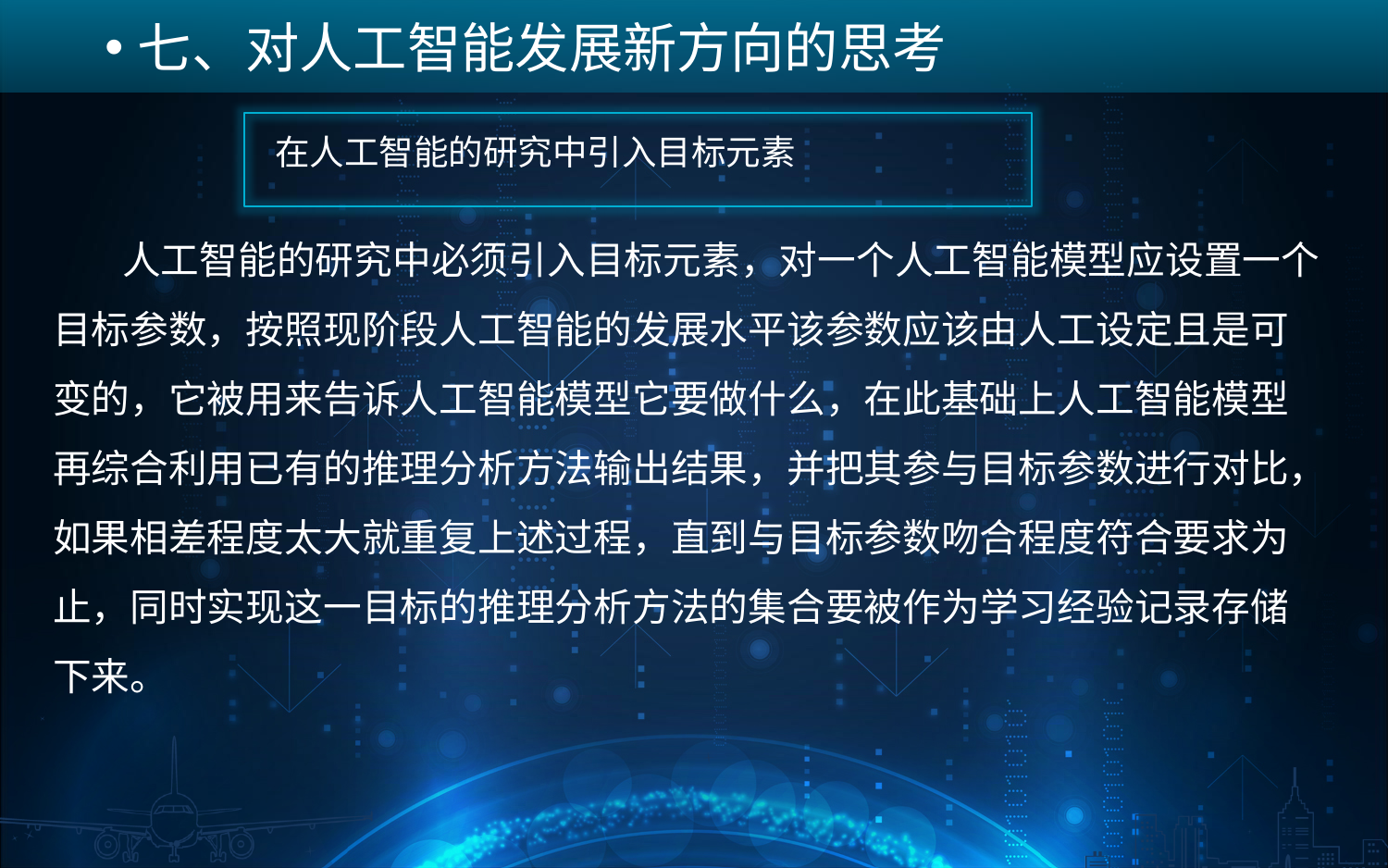

七、对人工智能发展新方向的思考

2.

在人工智能的研究中引入目标元素

人工智能的研究中必须引入目标元素，对一个人工智能模型应设置一个目标参数，按照现阶段人工智能的发展水平该参数应该由人工设定且是可变的，它被用来告诉人工智能模型它要做什么，在此基础上人工智能模型再综合利用已有的推理分析方法输出结果，并把其参与目标参数进行对比，如果相差程度太大就重复上述过程，直到与目标参数吻合程度符合要求为止，同时实现这一目标的推理分析方法的集合要被作为学习经验记录存储下来。